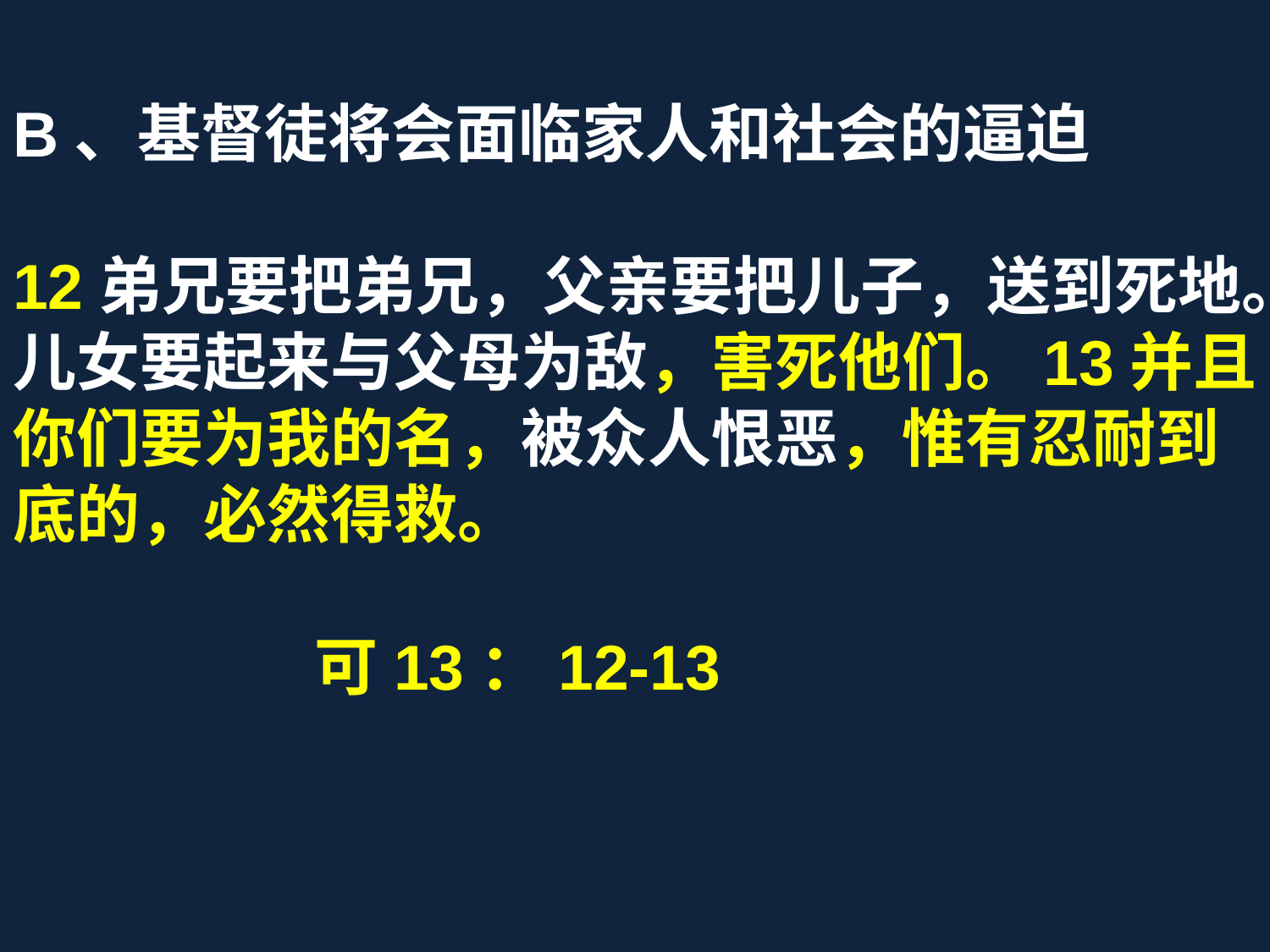

B、基督徒将会面临家人和社会的逼迫
12弟兄要把弟兄，父亲要把儿子，送到死地。儿女要起来与父母为敌，害死他们。13并且你们要为我的名，被众人恨恶，惟有忍耐到底的，必然得救。
                     可13：12-13